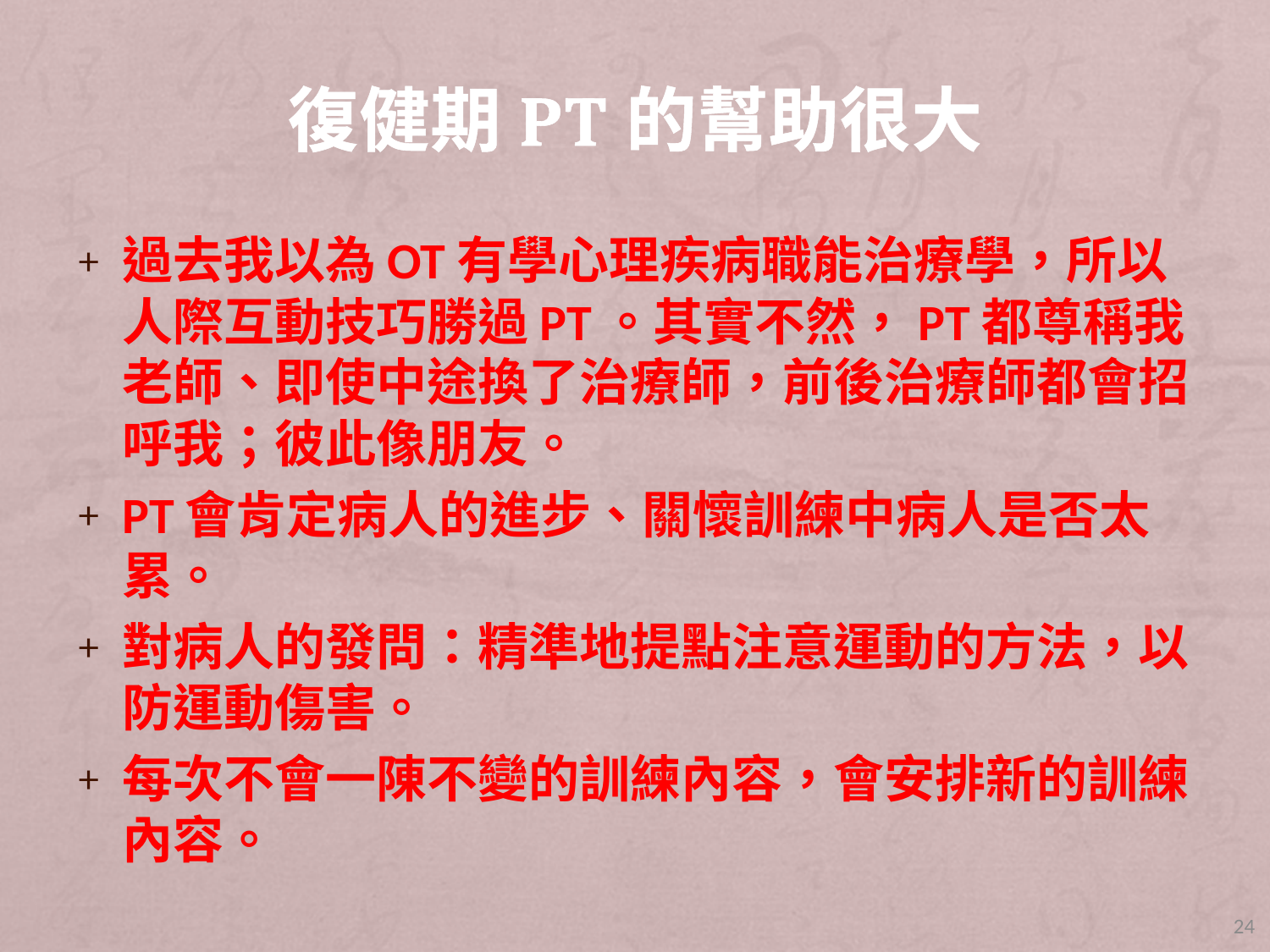

# 復健期PT的幫助很大
過去我以為OT有學心理疾病職能治療學，所以人際互動技巧勝過PT。其實不然，PT都尊稱我老師、即使中途換了治療師，前後治療師都會招呼我；彼此像朋友。
PT會肯定病人的進步、關懷訓練中病人是否太累。
對病人的發問：精準地提點注意運動的方法，以防運動傷害。
每次不會一陳不變的訓練內容，會安排新的訓練內容。
24